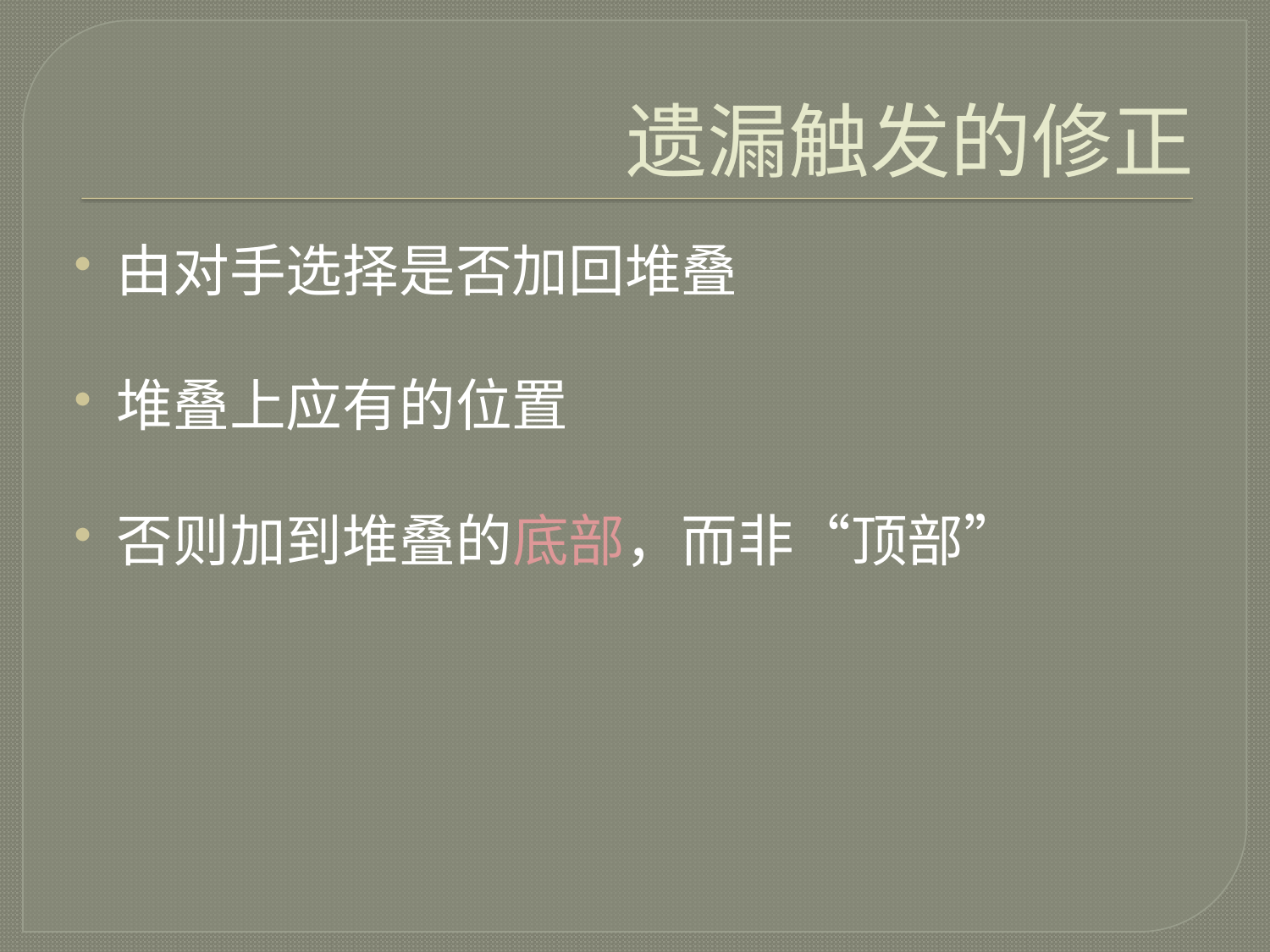

# 遗漏触发的修正
由对手选择是否加回堆叠

堆叠上应有的位置

否则加到堆叠的底部，而非“顶部”